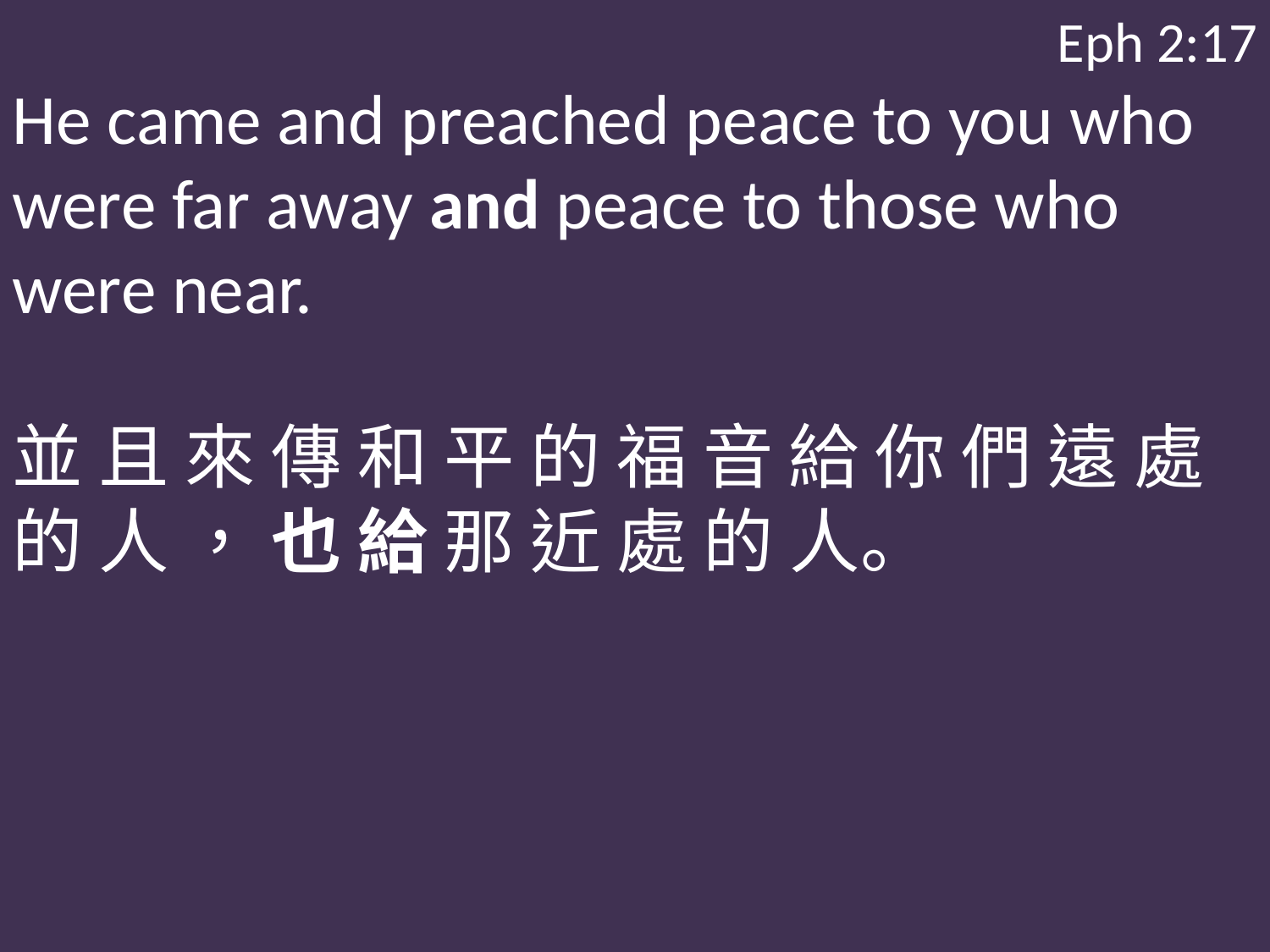

Eph 2:17
He came and preached peace to you who were far away and peace to those who were near.

並 且 來 傳 和 平 的 福 音 給 你 們 遠 處 的 人 ， 也 給 那 近 處 的 人。